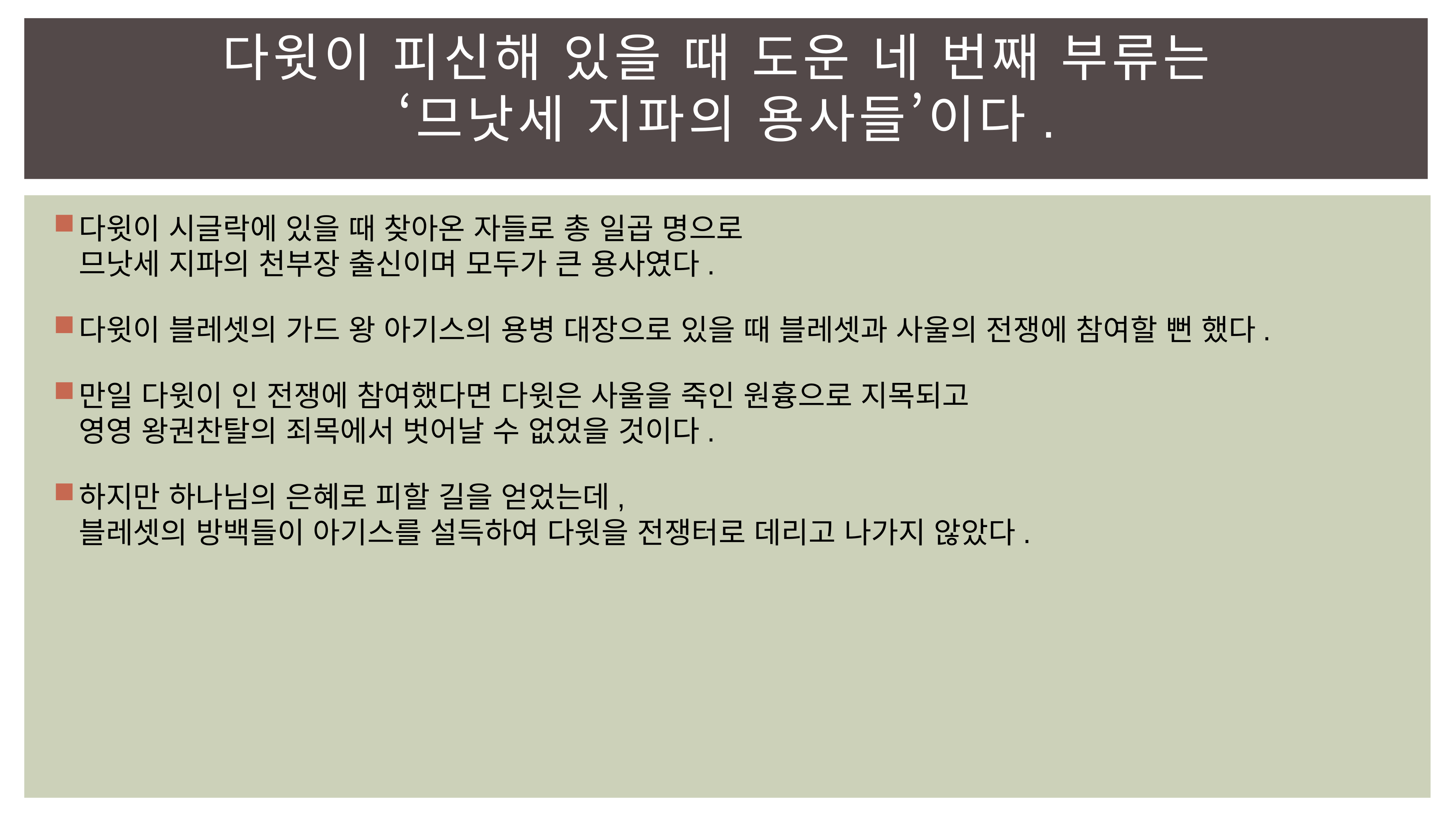

# 다윗이 피신해 있을 때 도운 네 번째 부류는 ‘므낫세 지파의 용사들’이다.

다윗이 시글락에 있을 때 찾아온 자들로 총 일곱 명으로
므낫세 지파의 천부장 출신이며 모두가 큰 용사였다.
다윗이 블레셋의 가드 왕 아기스의 용병 대장으로 있을 때 블레셋과 사울의 전쟁에 참여할 뻔 했다.
만일 다윗이 인 전쟁에 참여했다면 다윗은 사울을 죽인 원흉으로 지목되고
영영 왕권찬탈의 죄목에서 벗어날 수 없었을 것이다.
하지만 하나님의 은혜로 피할 길을 얻었는데,
블레셋의 방백들이 아기스를 설득하여 다윗을 전쟁터로 데리고 나가지 않았다.